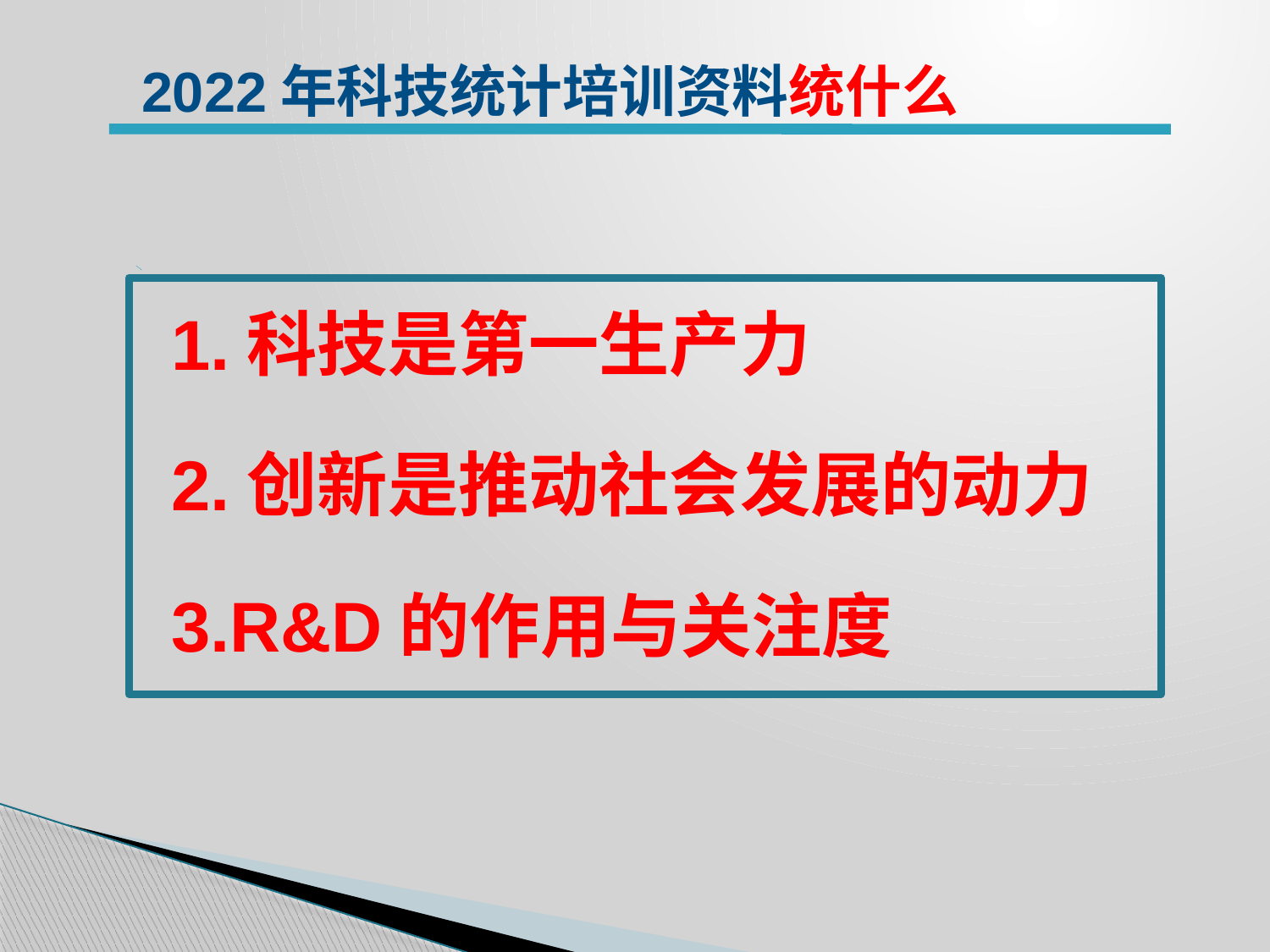

2022年科技统计培训资料统什么

1.科技是第一生产力

2.创新是推动社会发展的动力

3.R&D的作用与关注度